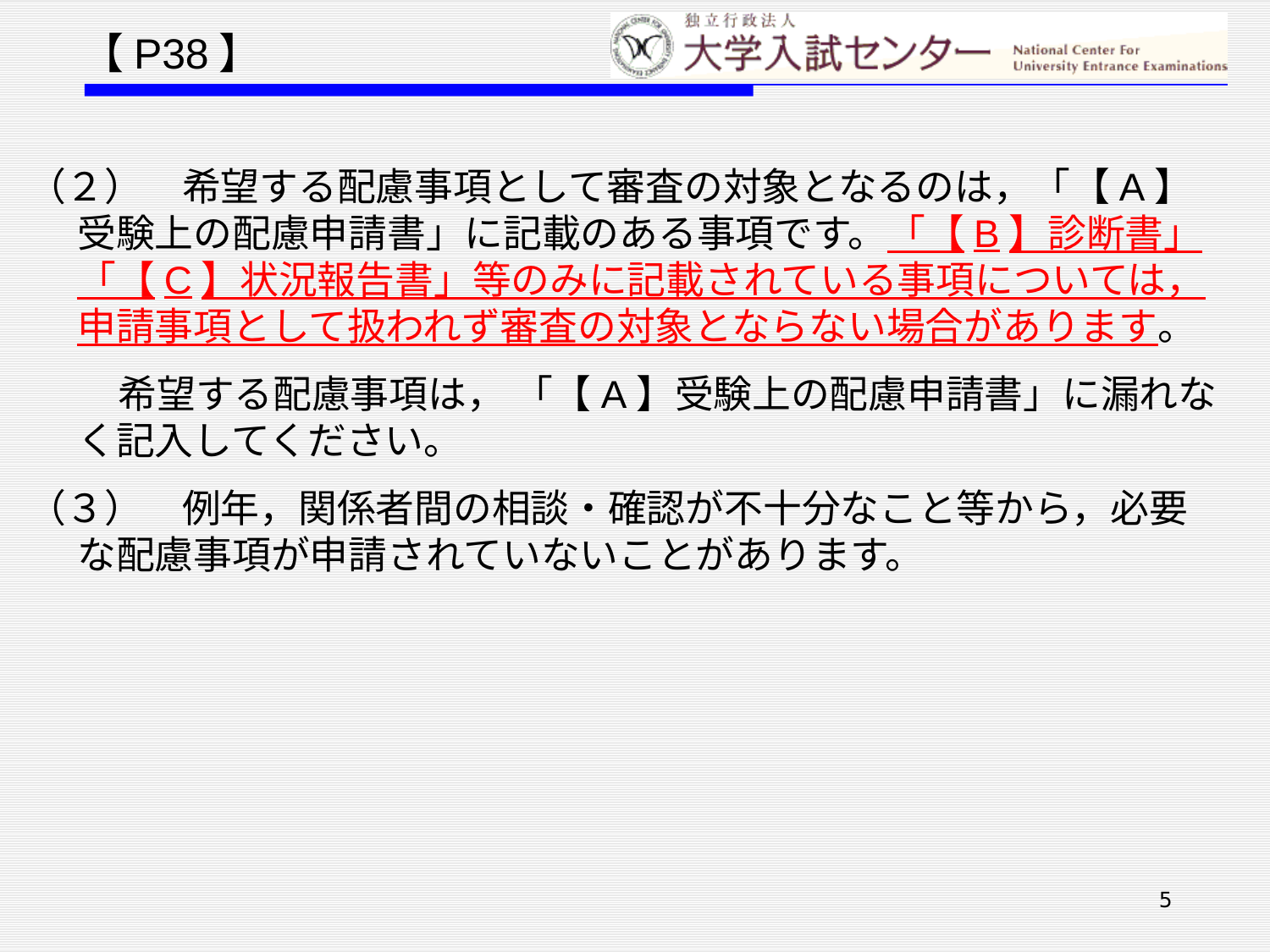

【P38】
（２）　希望する配慮事項として審査の対象となるのは，「【A】受験上の配慮申請書」に記載のある事項です。「【B】診断書」「【C】状況報告書」等のみに記載されている事項については，申請事項として扱われず審査の対象とならない場合があります。
　      希望する配慮事項は， 「【A】受験上の配慮申請書」に漏れなく記入してください。
（３）　例年，関係者間の相談・確認が不十分なこと等から，必要な配慮事項が申請されていないことがあります。
5